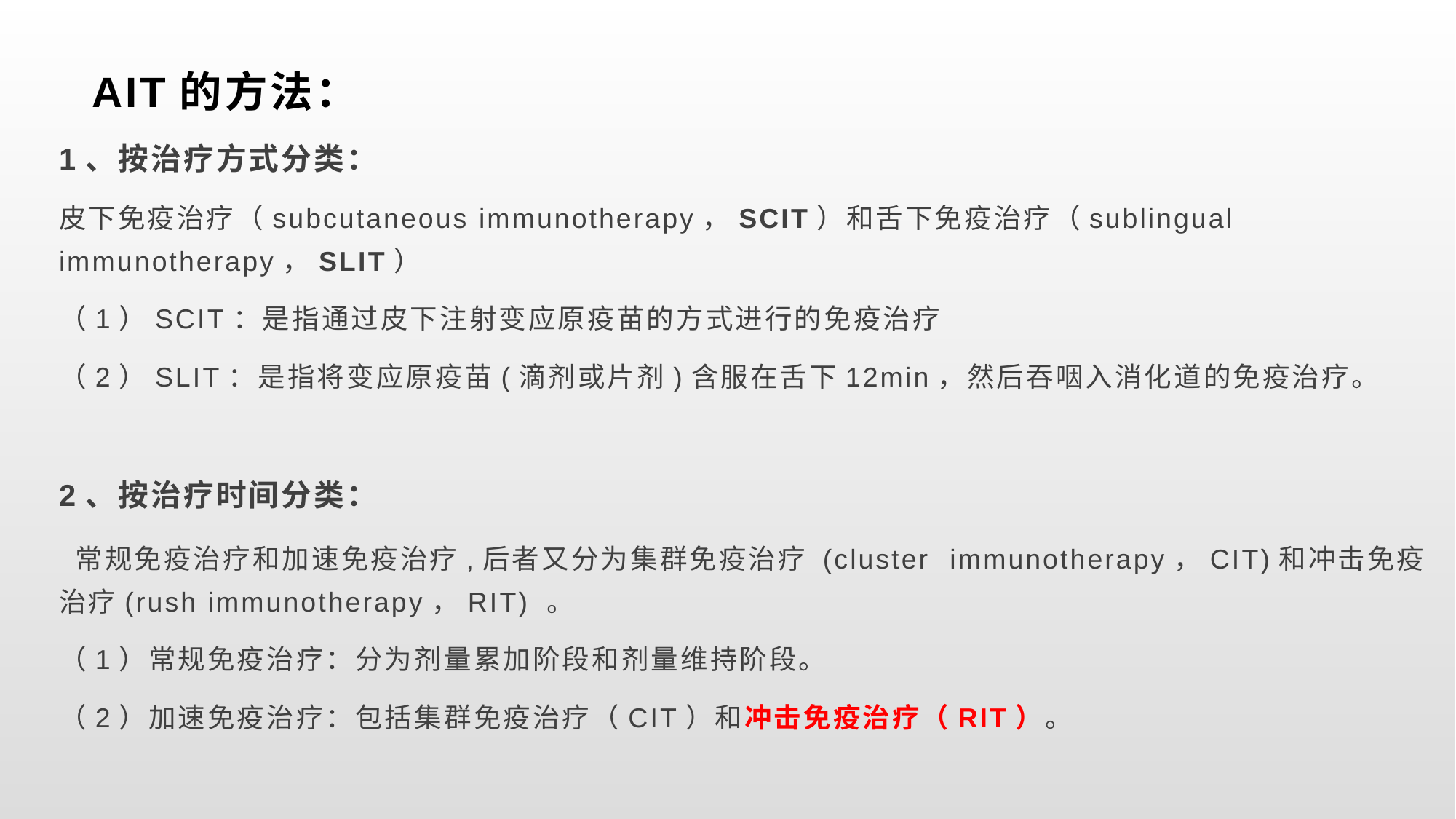

# AIT的方法：
1、按治疗方式分类：
皮下免疫治疗（subcutaneous immunotherapy，SCIT）和舌下免疫治疗（sublingual immunotherapy，SLIT）
（1）SCIT：是指通过皮下注射变应原疫苗的方式进行的免疫治疗
（2）SLIT：是指将变应原疫苗(滴剂或片剂)含服在舌下12min，然后吞咽入消化道的免疫治疗。

2、按治疗时间分类：
 常规免疫治疗和加速免疫治疗,后者又分为集群免疫治疗 (cluster  immunotherapy，CIT)和冲击免疫治疗(rush immunotherapy，RIT) 。
（1）常规免疫治疗：分为剂量累加阶段和剂量维持阶段。
（2）加速免疫治疗：包括集群免疫治疗（CIT）和冲击免疫治疗（RIT）。